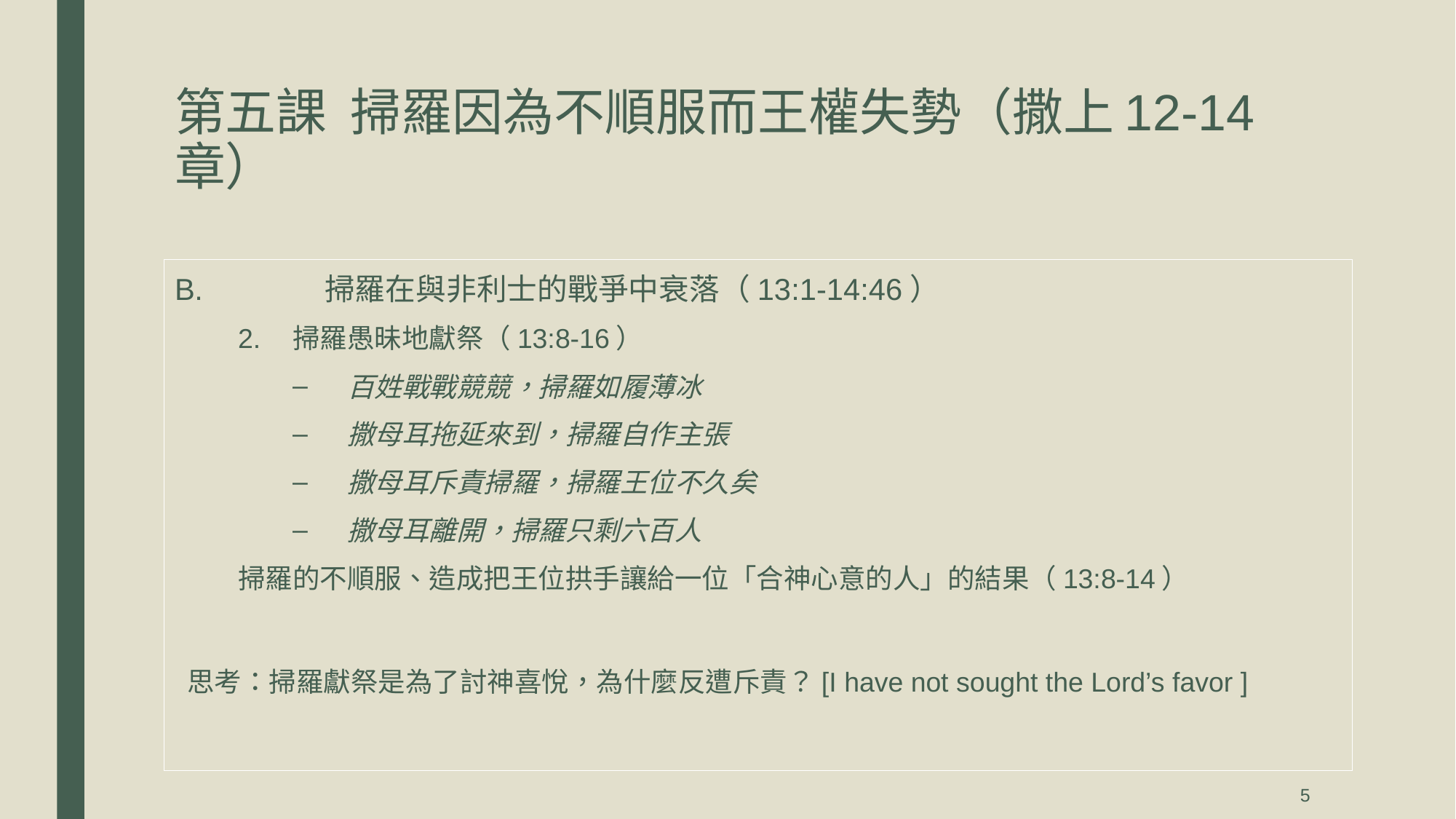

# 第五課  掃羅因為不順服而王權失勢（撒上12-14章）
	掃羅在與非利士的戰爭中衰落（13:1-14:46）
掃羅愚昧地獻祭（13:8-16）
百姓戰戰競競，掃羅如履薄冰
撒母耳拖延來到，掃羅自作主張
撒母耳斥責掃羅，掃羅王位不久矣
撒母耳離開，掃羅只剩六百人
掃羅的不順服、造成把王位拱手讓給一位「合神心意的人」的結果（13:8-14）

 思考：掃羅獻祭是為了討神喜悅，為什麼反遭斥責？[I have not sought the Lord’s favor ]
5